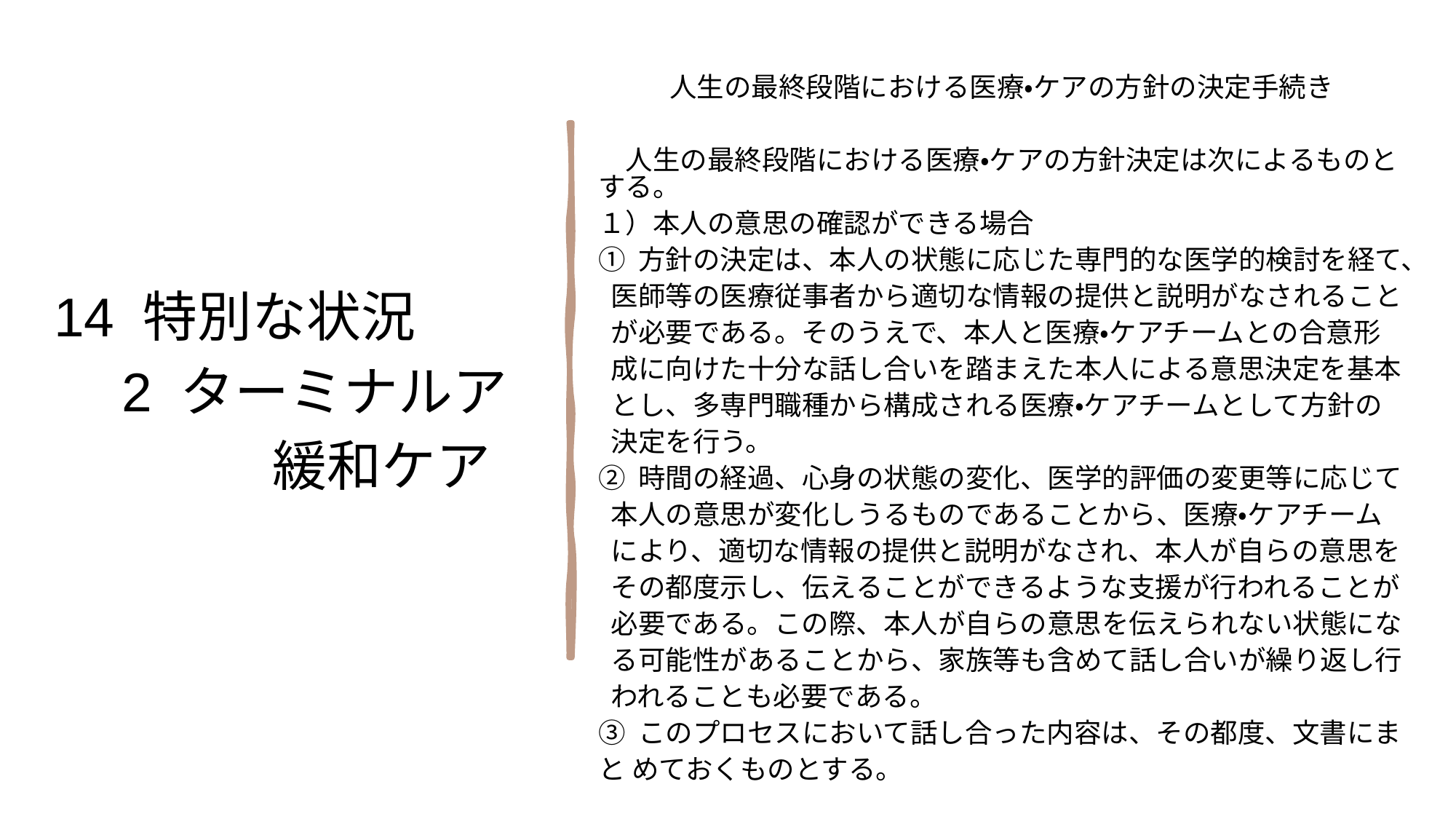

人生の最終段階における医療・ケアの方針の決定手続き

　人生の最終段階における医療・ケアの方針決定は次によるものとする。
１）本人の意思の確認ができる場合
① 方針の決定は、本人の状態に応じた専門的な医学的検討を経て、
 医師等の医療従事者から適切な情報の提供と説明がなされること
 が必要である。そのうえで、本人と医療・ケアチームとの合意形
 成に向けた十分な話し合いを踏まえた本人による意思決定を基本
 とし、多専門職種から構成される医療・ケアチームとして方針の
 決定を行う。
② 時間の経過、心身の状態の変化、医学的評価の変更等に応じて
 本人の意思が変化しうるものであることから、医療・ケアチーム
 により、適切な情報の提供と説明がなされ、本人が自らの意思を
 その都度示し、伝えることができるような支援が行われることが
 必要である。この際、本人が自らの意思を伝えられない状態にな
 る可能性があることから、家族等も含めて話し合いが繰り返し行
 われることも必要である。
③ このプロセスにおいて話し合った内容は、その都度、文書にま
と めておくものとする。
14 特別な状況
　2 ターミナルア
　　　　緩和ケア